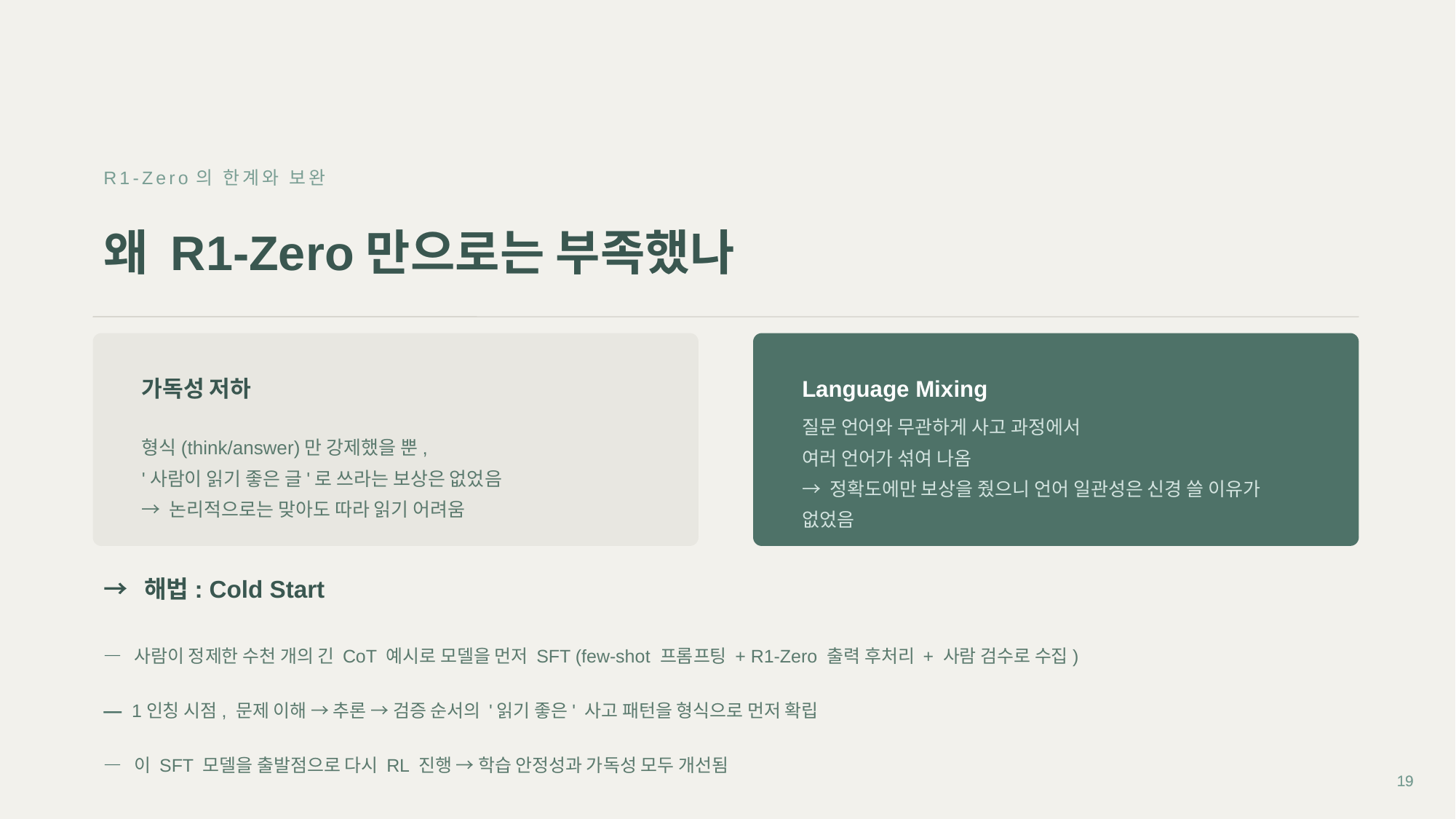

R1-Zero의 한계와 보완
왜 R1-Zero만으로는 부족했나

가독성 저하
Language Mixing
형식(think/answer)만 강제했을 뿐,
'사람이 읽기 좋은 글'로 쓰라는 보상은 없었음
→ 논리적으로는 맞아도 따라 읽기 어려움
질문 언어와 무관하게 사고 과정에서
여러 언어가 섞여 나옴
→ 정확도에만 보상을 줬으니 언어 일관성은 신경 쓸 이유가 없었음
→  해법: Cold Start
—  사람이 정제한 수천 개의 긴 CoT 예시로 모델을 먼저 SFT (few-shot 프롬프팅 + R1-Zero 출력 후처리 + 사람 검수로 수집)
—  1인칭 시점, 문제 이해 → 추론 → 검증 순서의 '읽기 좋은' 사고 패턴을 형식으로 먼저 확립
—  이 SFT 모델을 출발점으로 다시 RL 진행 → 학습 안정성과 가독성 모두 개선됨
19
19